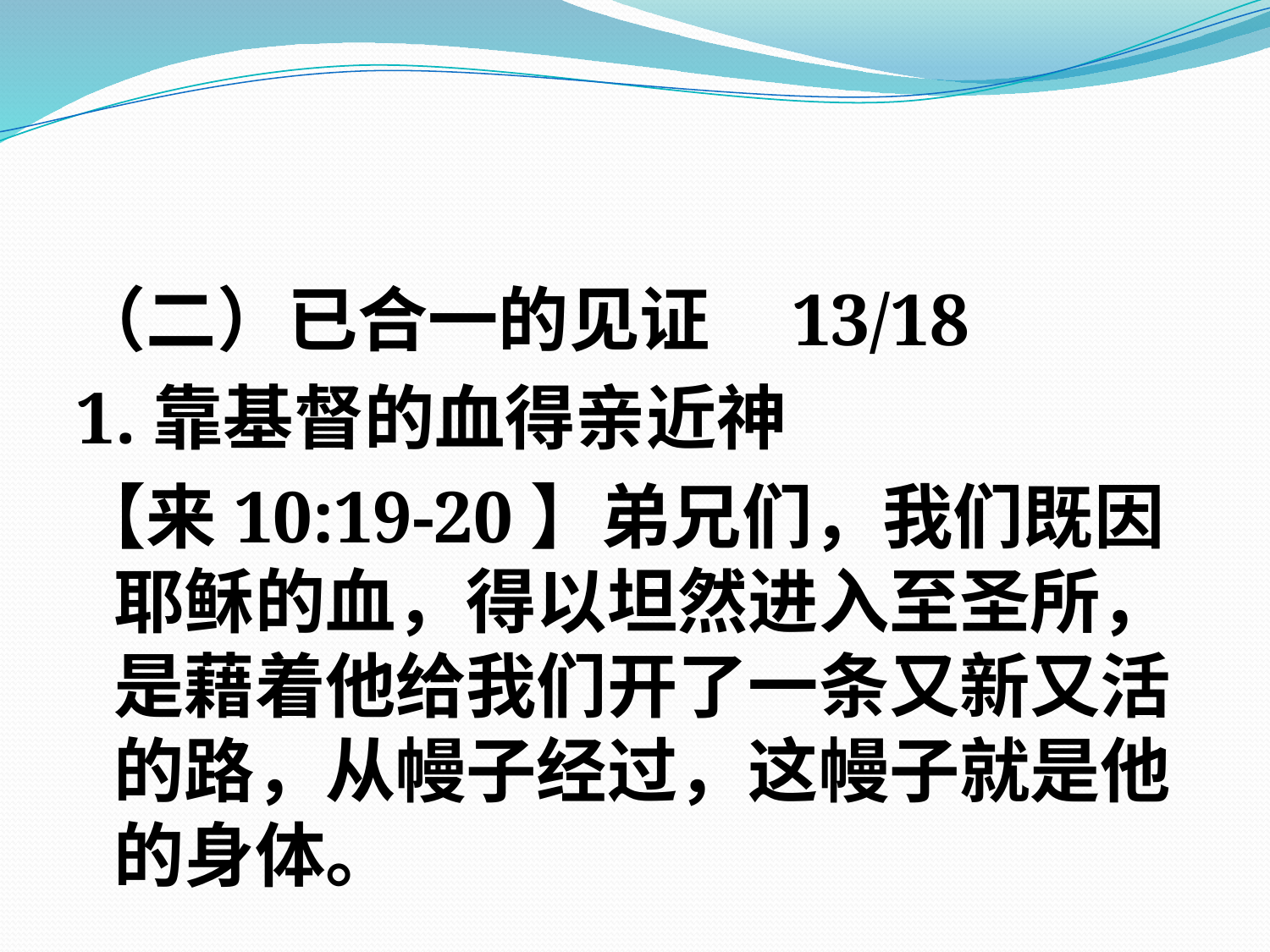

#
（二）已合一的见证    13/18
1.靠基督的血得亲近神
【来10:19-20】弟兄们，我们既因耶稣的血，得以坦然进入至圣所，是藉着他给我们开了一条又新又活的路，从幔子经过，这幔子就是他的身体。